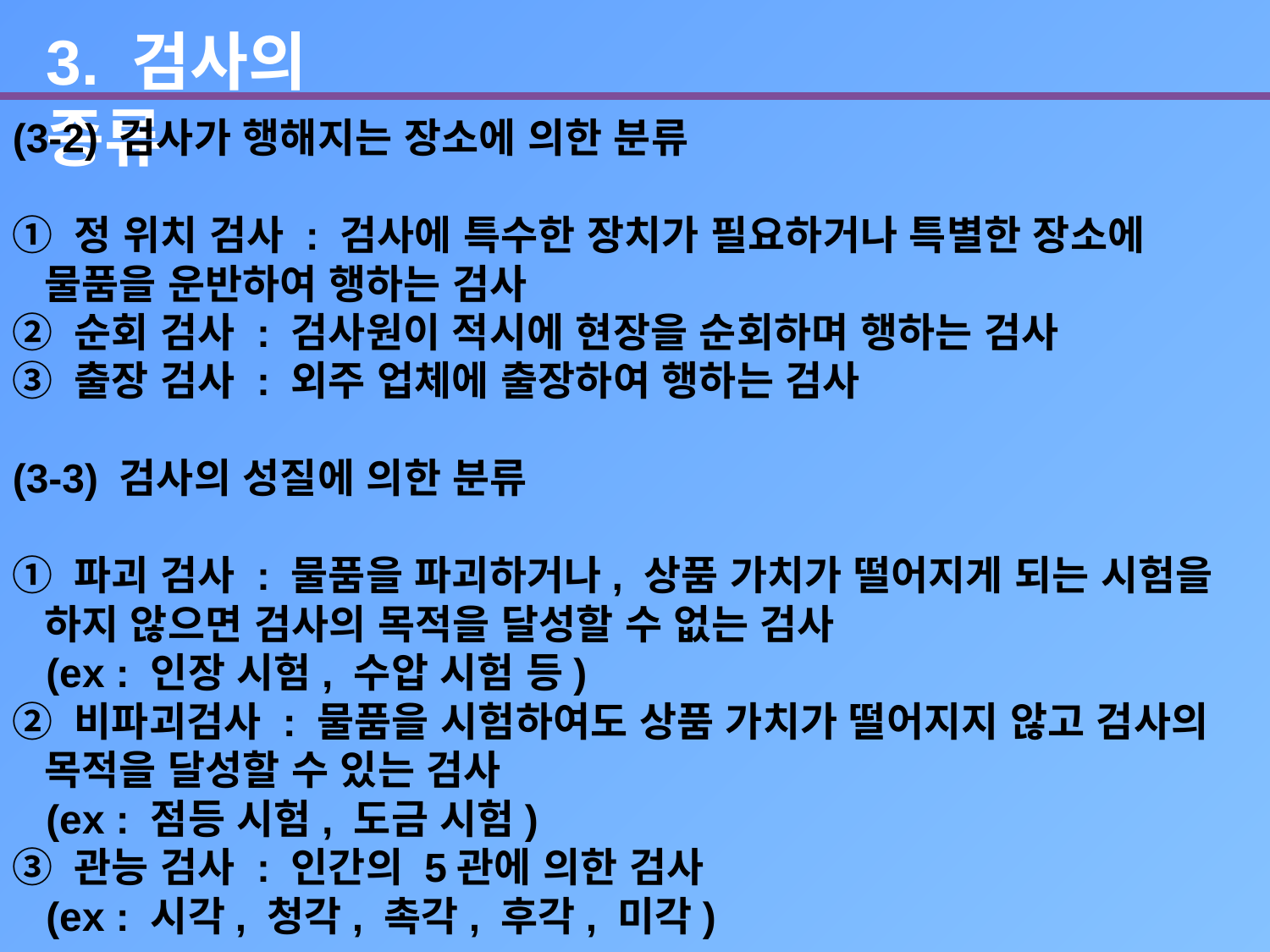

3. 검사의 종류
(3-2) 검사가 행해지는 장소에 의한 분류

① 정 위치 검사 : 검사에 특수한 장치가 필요하거나 특별한 장소에 물품을 운반하여 행하는 검사
② 순회 검사 : 검사원이 적시에 현장을 순회하며 행하는 검사
③ 출장 검사 : 외주 업체에 출장하여 행하는 검사

(3-3) 검사의 성질에 의한 분류

① 파괴 검사 : 물품을 파괴하거나, 상품 가치가 떨어지게 되는 시험을 하지 않으면 검사의 목적을 달성할 수 없는 검사
   (ex : 인장 시험, 수압 시험 등)
② 비파괴검사 : 물품을 시험하여도 상품 가치가 떨어지지 않고 검사의 목적을 달성할 수 있는 검사
   (ex : 점등 시험, 도금 시험)
③ 관능 검사 : 인간의 5관에 의한 검사
   (ex : 시각, 청각, 촉각, 후각, 미각)